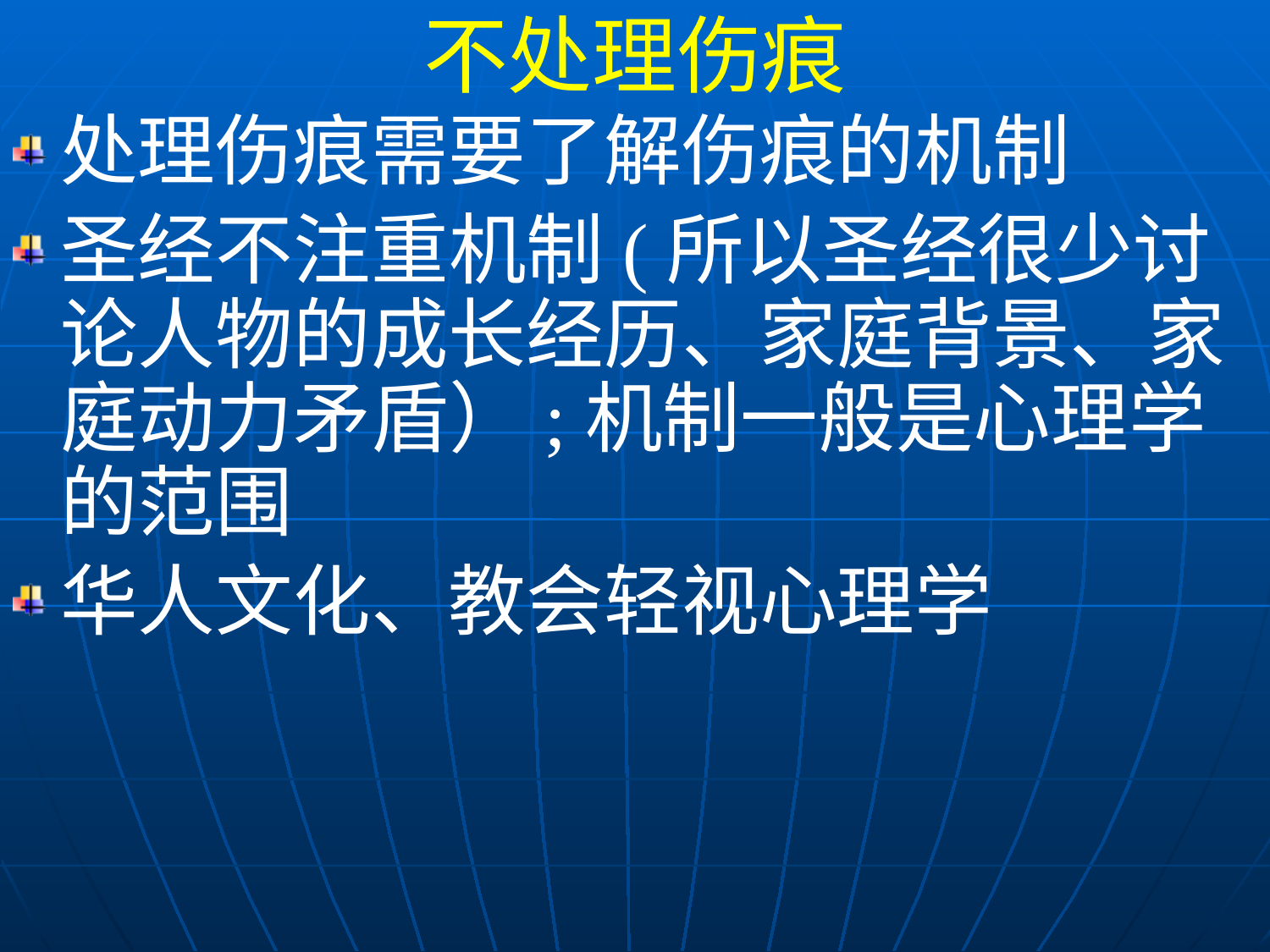

不处理伤痕
处理伤痕需要了解伤痕的机制
圣经不注重机制(所以圣经很少讨论人物的成长经历、家庭背景、家庭动力矛盾）;机制一般是心理学的范围
华人文化、教会轻视心理学